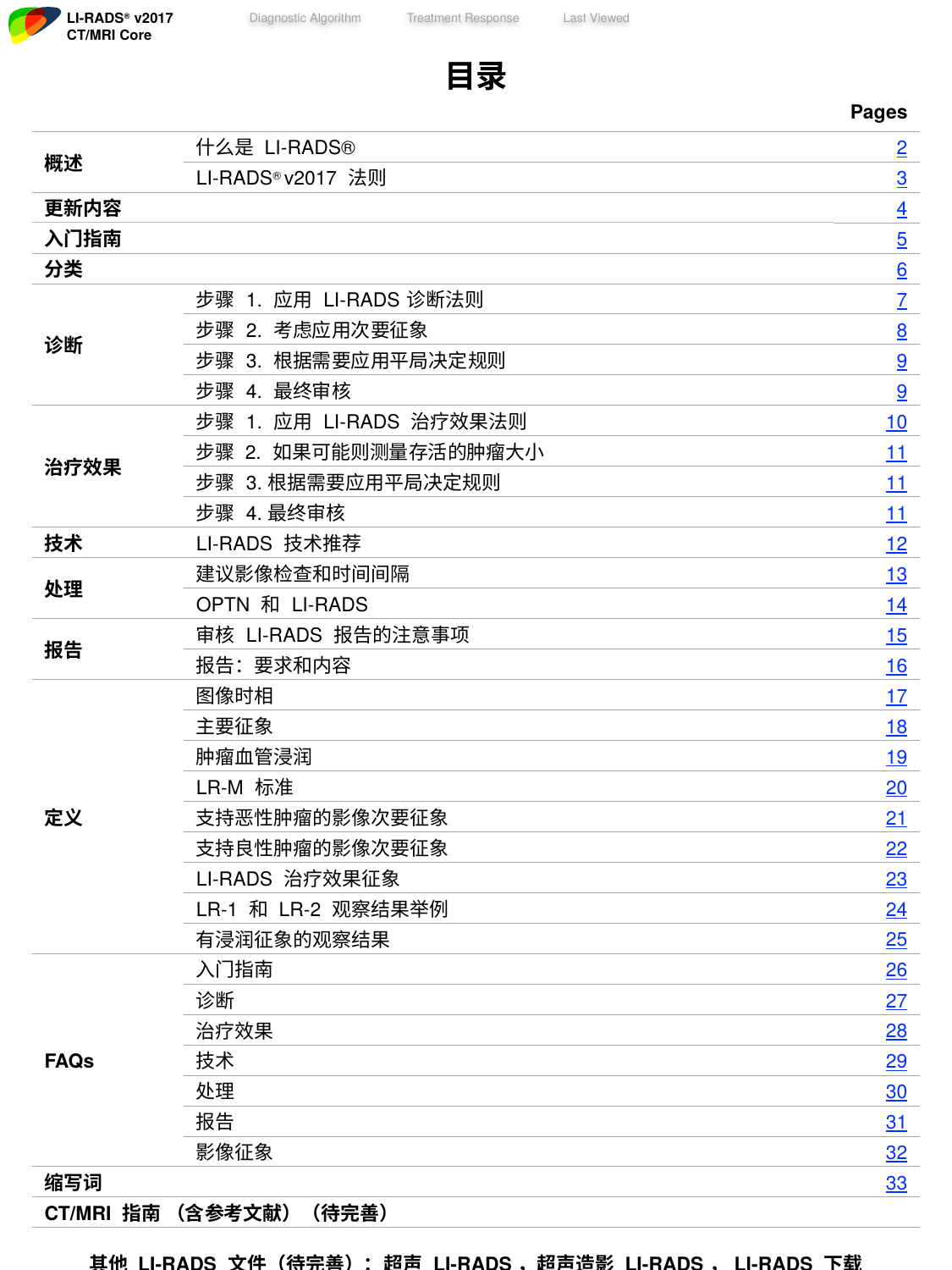

| 目录 |  |  |
| --- | --- | --- |
| Pages |  |  |
| 概述 | 什么是 LI-RADS® | 2 |
|  | LI-RADS® v2017 法则 | 3 |
| 更新内容 |  | 4 |
| 入门指南 |  | 5 |
| 分类 |  | 6 |
| 诊断 | 步骤 1. 应用 LI-RADS 诊断法则 | 7 |
|  | 步骤 2. 考虑应用次要征象 | 8 |
|  | 步骤 3. 根据需要应用平局决定规则 | 9 |
|  | 步骤 4. 最终审核 | 9 |
| 治疗效果 | 步骤 1. 应用 LI-RADS 治疗效果法则 | 10 |
|  | 步骤 2. 如果可能则测量存活的肿瘤大小 | 11 |
|  | 步骤 3.根据需要应用平局决定规则 | 11 |
|  | 步骤 4.最终审核 | 11 |
| 技术 | LI-RADS 技术推荐 | 12 |
| 处理 | 建议影像检查和时间间隔 | 13 |
|  | OPTN 和 LI-RADS | 14 |
| 报告 | 审核 LI-RADS 报告的注意事项 | 15 |
|  | 报告：要求和内容 | 16 |
| 定义 | 图像时相 | 17 |
|  | 主要征象 | 18 |
|  | 肿瘤血管浸润 | 19 |
|  | LR-M 标准 | 20 |
|  | 支持恶性肿瘤的影像次要征象 | 21 |
|  | 支持良性肿瘤的影像次要征象 | 22 |
|  | LI-RADS 治疗效果征象 | 23 |
|  | LR-1 和 LR-2 观察结果举例 | 24 |
|  | 有浸润征象的观察结果 | 25 |
| FAQs | 入门指南 | 26 |
|  | 诊断 | 27 |
|  | 治疗效果 | 28 |
|  | 技术 | 29 |
|  | 处理 | 30 |
|  | 报告 | 31 |
|  | 影像征象 | 32 |
| 缩写词 |  | 33 |
| CT/MRI 指南 （含参考文献）（待完善） |  |  |
|  |  |  |
| 其他 LI-RADS 文件（待完善）：超声 LI-RADS，超声造影 LI-RADS，LI-RADS 下载 |  |  |